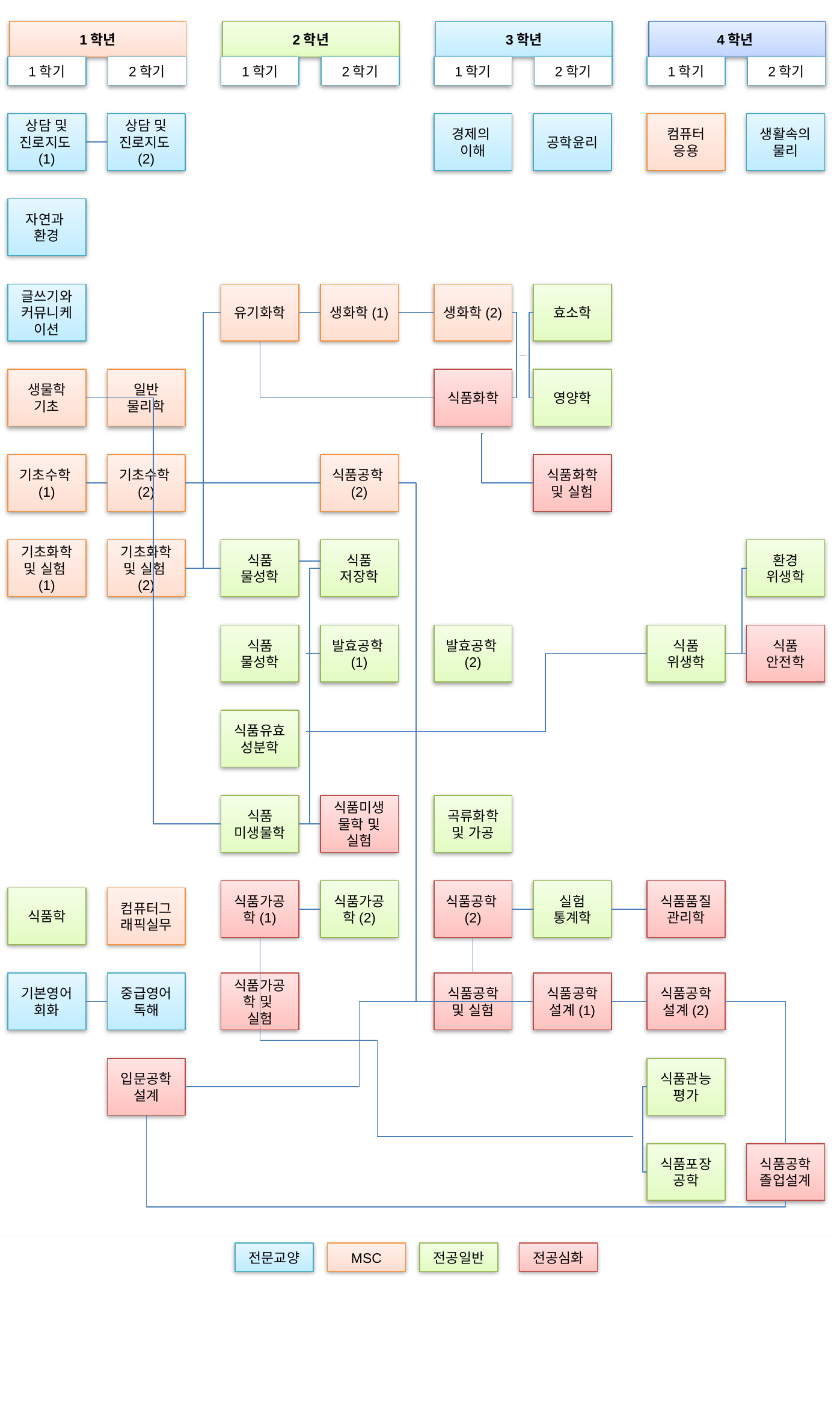

1학년
2학년
3학년
4학년
1학기
2학기
1학기
2학기
1학기
2학기
1학기
2학기
상담 및 진로지도(1)
상담 및 진로지도(2)
경제의
이해
공학윤리
컴퓨터
응용
생활속의 물리
자연과
환경
글쓰기와 커뮤니케이션
유기화학
생화학(1)
생화학(2)
효소학
생물학
기초
일반
물리학
식품화학
영양학
기초수학(1)
기초수학(2)
식품공학(2)
식품화학 및 실험
기초화학 및 실험(1)
기초화학 및 실험(2)
식품
물성학
식품
저장학
환경
위생학
식품
물성학
발효공학(1)
발효공학(2)
식품
위생학
식품
안전학
식품유효성분학
식품
미생물학
식품미생물학 및 실험
곡류화학 및 가공
식품가공학(1)
식품가공학(2)
식품공학(2)
실험
통계학
식품품질
관리학
식품학
컴퓨터그래픽실무
기본영어회화
중급영어독해
식품가공학 및
실험
식품공학 및 실험
식품공학설계(1)
식품공학설계(2)
입문공학설계
식품관능평가
식품포장공학
식품공학졸업설계
전문교양
MSC
전공일반
전공심화